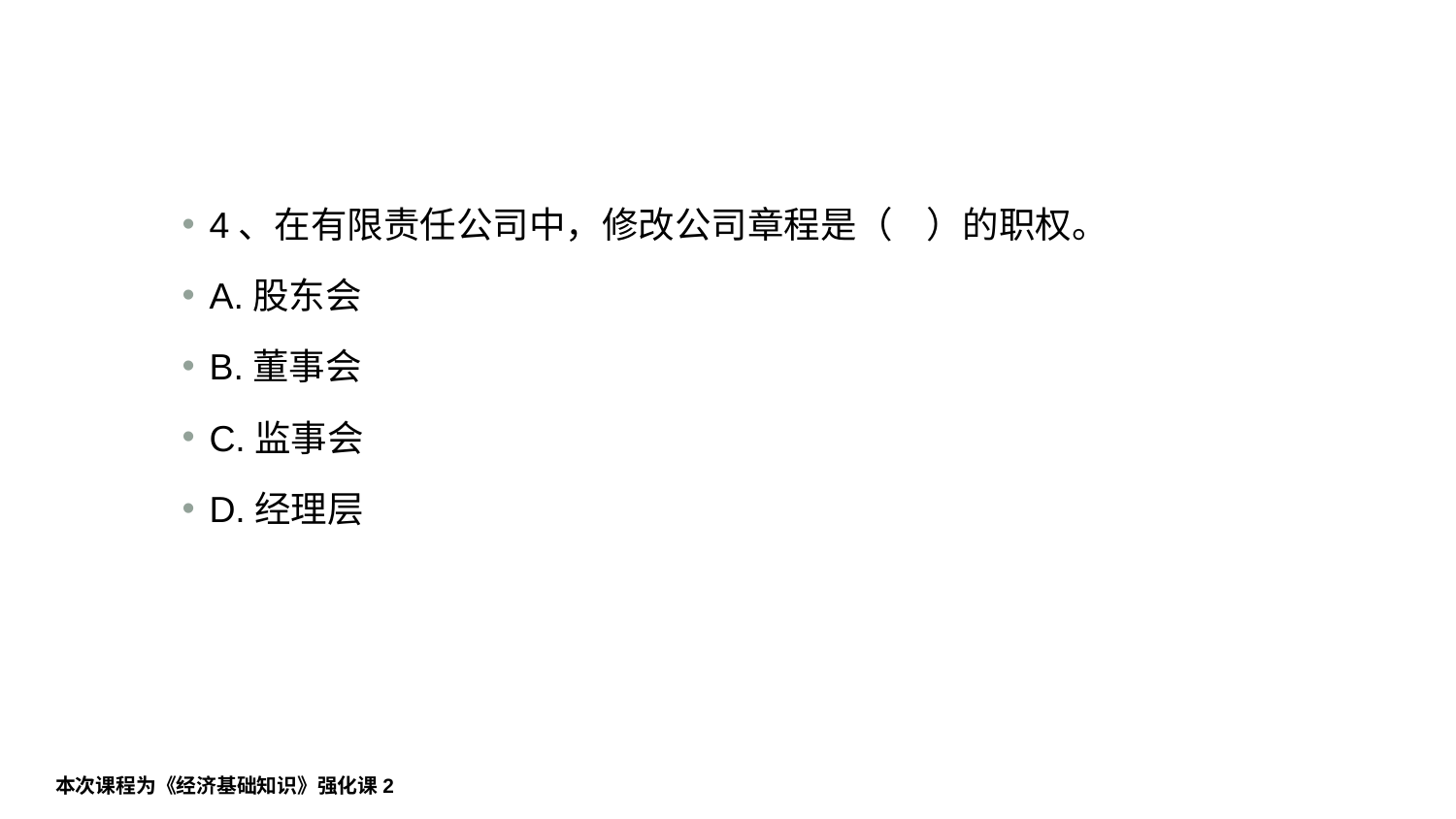

#
4、在有限责任公司中，修改公司章程是（    ）的职权。
A.股东会
B.董事会
C.监事会
D.经理层